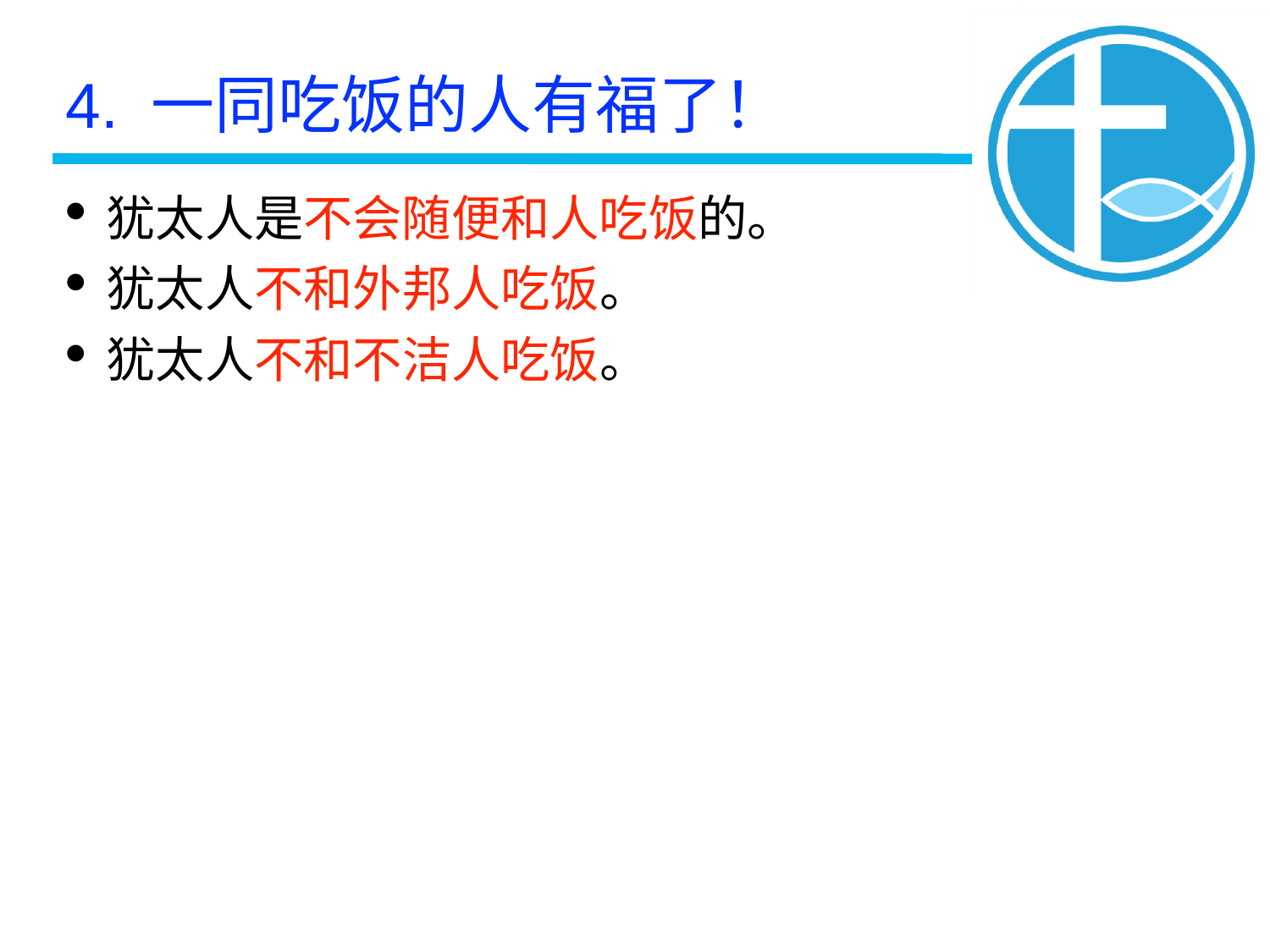

4. 一同吃饭的人有福了！
犹太人是不会随便和人吃饭的。
犹太人不和外邦人吃饭。
犹太人不和不洁人吃饭。